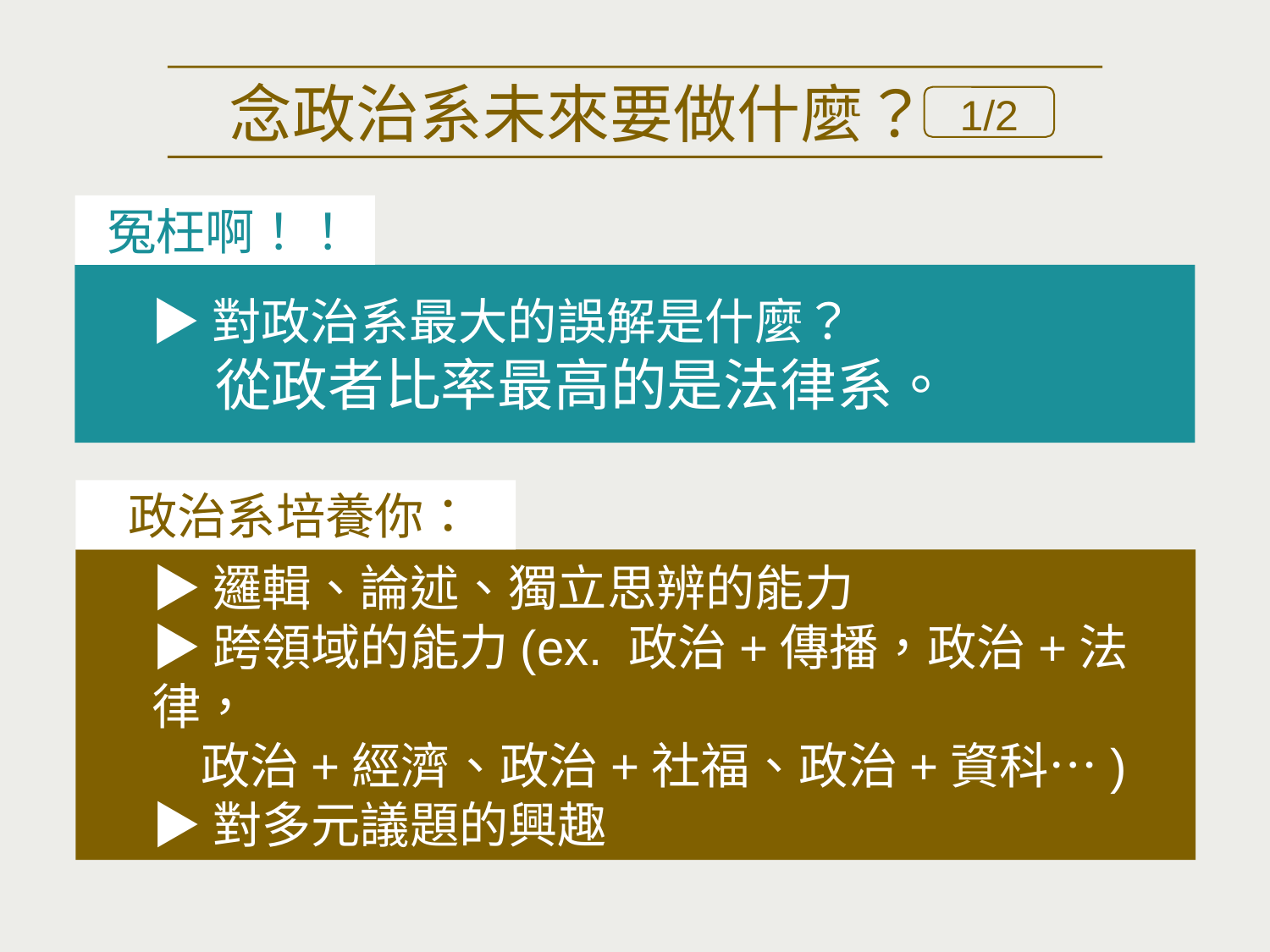

念政治系未來要做什麼？

1/2
冤枉啊！！
▶對政治系最大的誤解是什麼？
    從政者比率最高的是法律系。
政治系培養你：
▶邏輯、論述、獨立思辨的能力
▶跨領域的能力(ex. 政治+傳播，政治+法律，
　政治+經濟、政治+社福、政治+資科…)
▶對多元議題的興趣